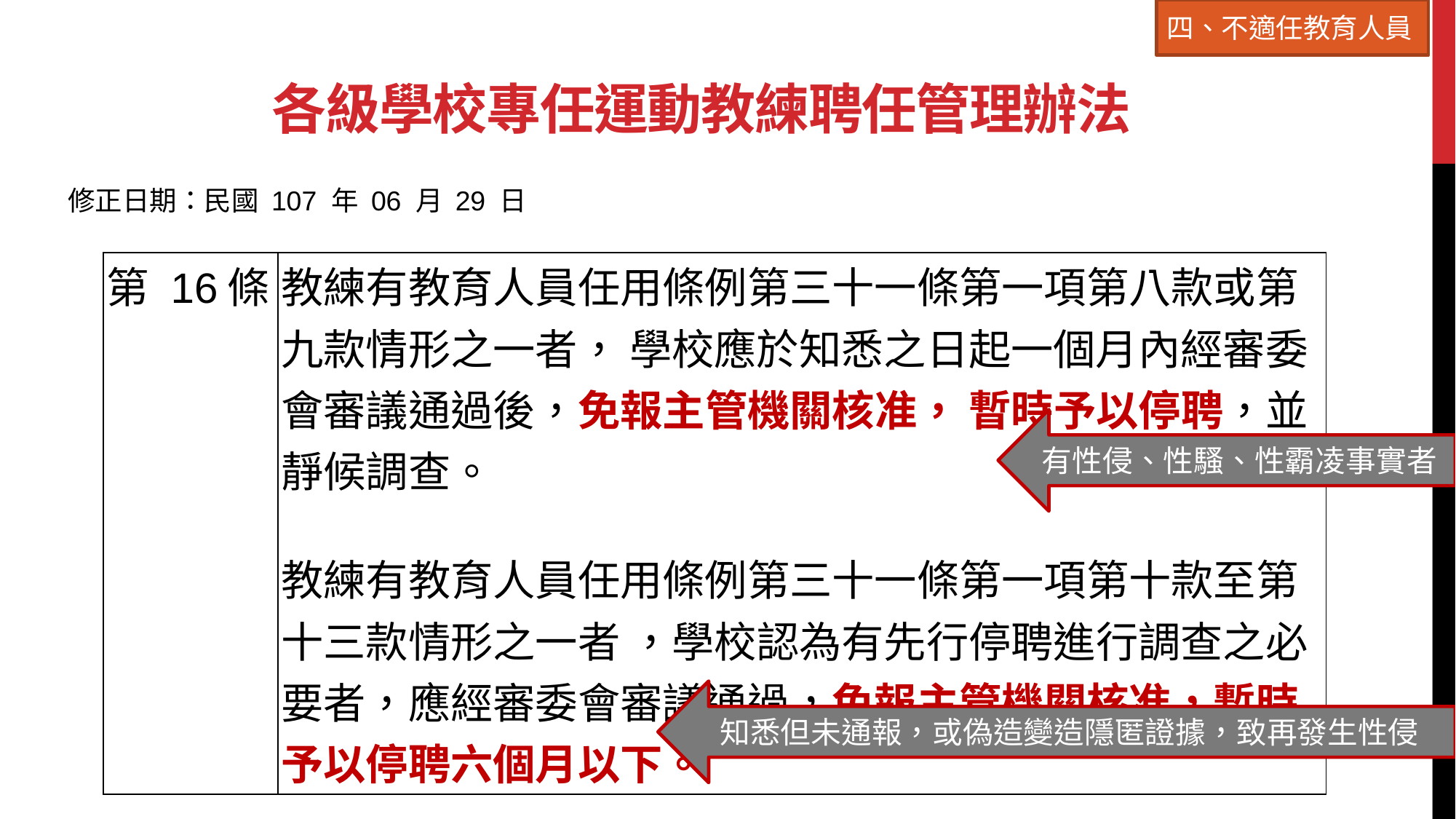

四、不適任教育人員
各級學校專任運動教練聘任管理辦法
修正日期：民國 107 年 06 月 29 日
| 第 16條 | 教練有教育人員任用條例第三十一條第一項第八款或第九款情形之一者， 學校應於知悉之日起一個月內經審委會審議通過後，免報主管機關核准， 暫時予以停聘，並靜候調查。 教練有教育人員任用條例第三十一條第一項第十款至第十三款情形之一者 ，學校認為有先行停聘進行調查之必要者，應經審委會審議通過，免報主管機關核准，暫時予以停聘六個月以下。 |
| --- | --- |
有性侵、性騷、性霸凌事實者
知悉但未通報，或偽造變造隱匿證據，致再發生性侵